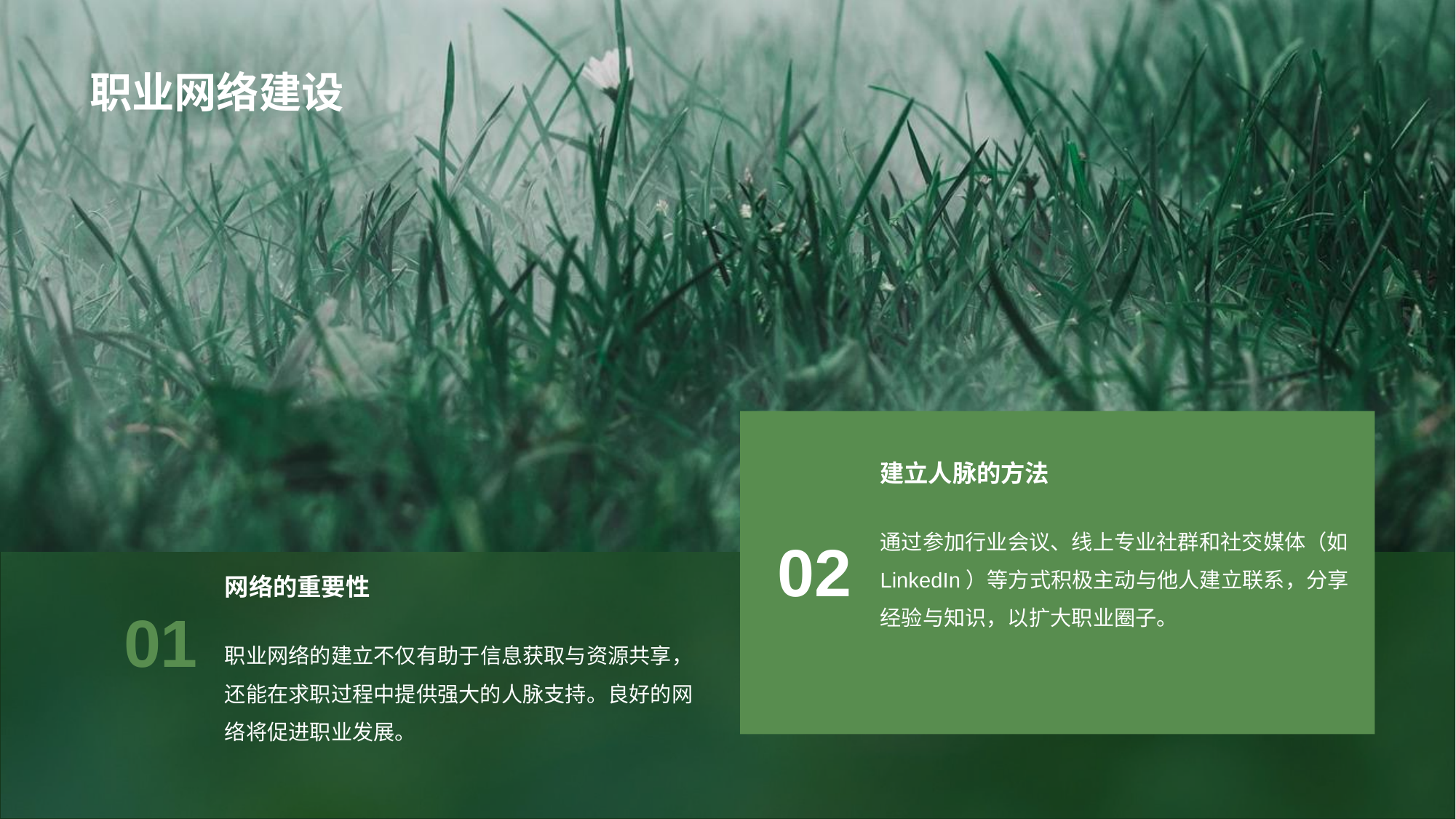

# 职业网络建设

建立人脉的方法
通过参加行业会议、线上专业社群和社交媒体（如LinkedIn）等方式积极主动与他人建立联系，分享经验与知识，以扩大职业圈子。
02
网络的重要性
01
职业网络的建立不仅有助于信息获取与资源共享，还能在求职过程中提供强大的人脉支持。良好的网络将促进职业发展。